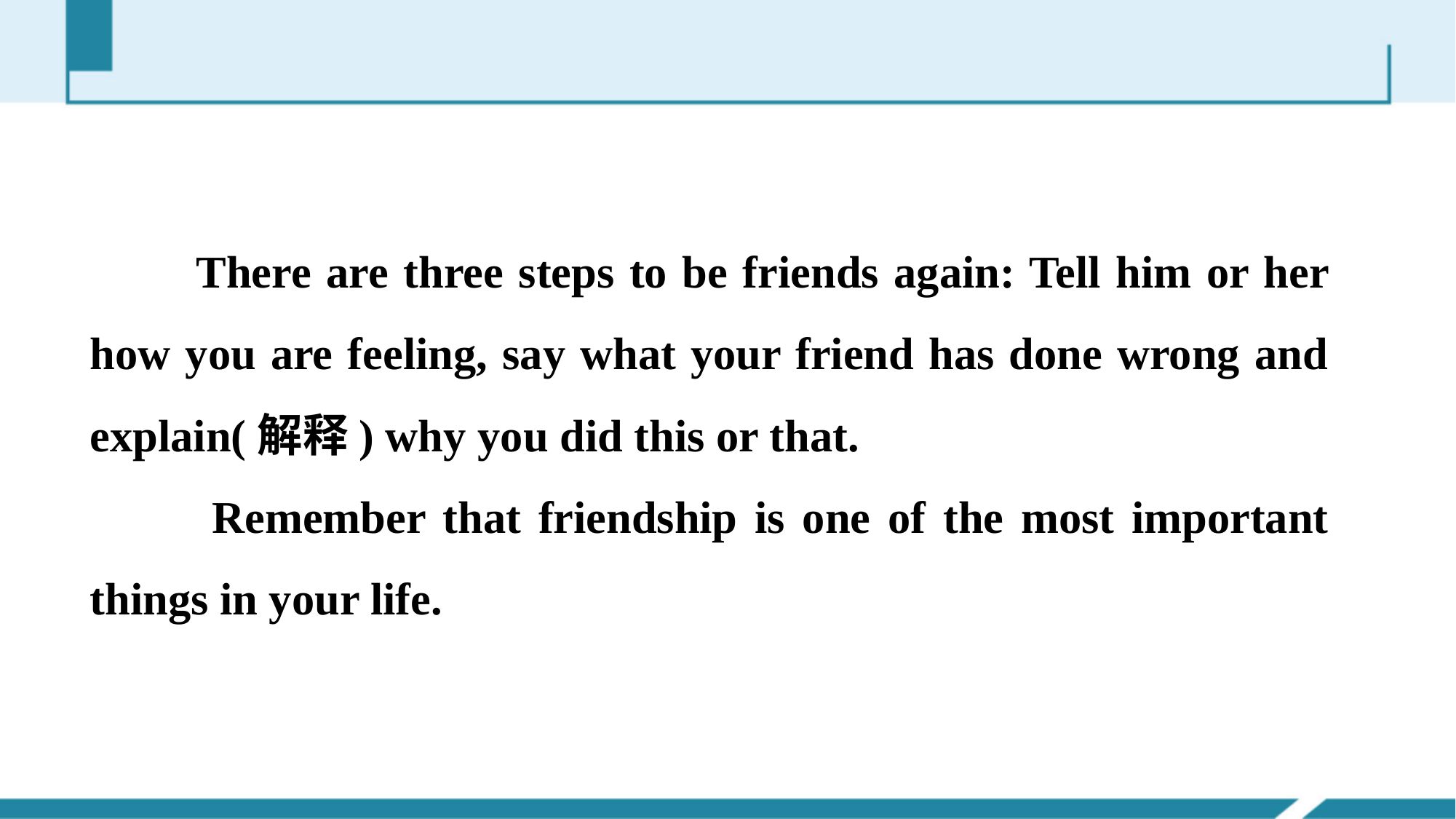

There are three steps to be friends again: Tell him or her how you are feeling, say what your friend has done wrong and explain(解释) why you did this or that.
       Remember that friendship is one of the most important things in your life.